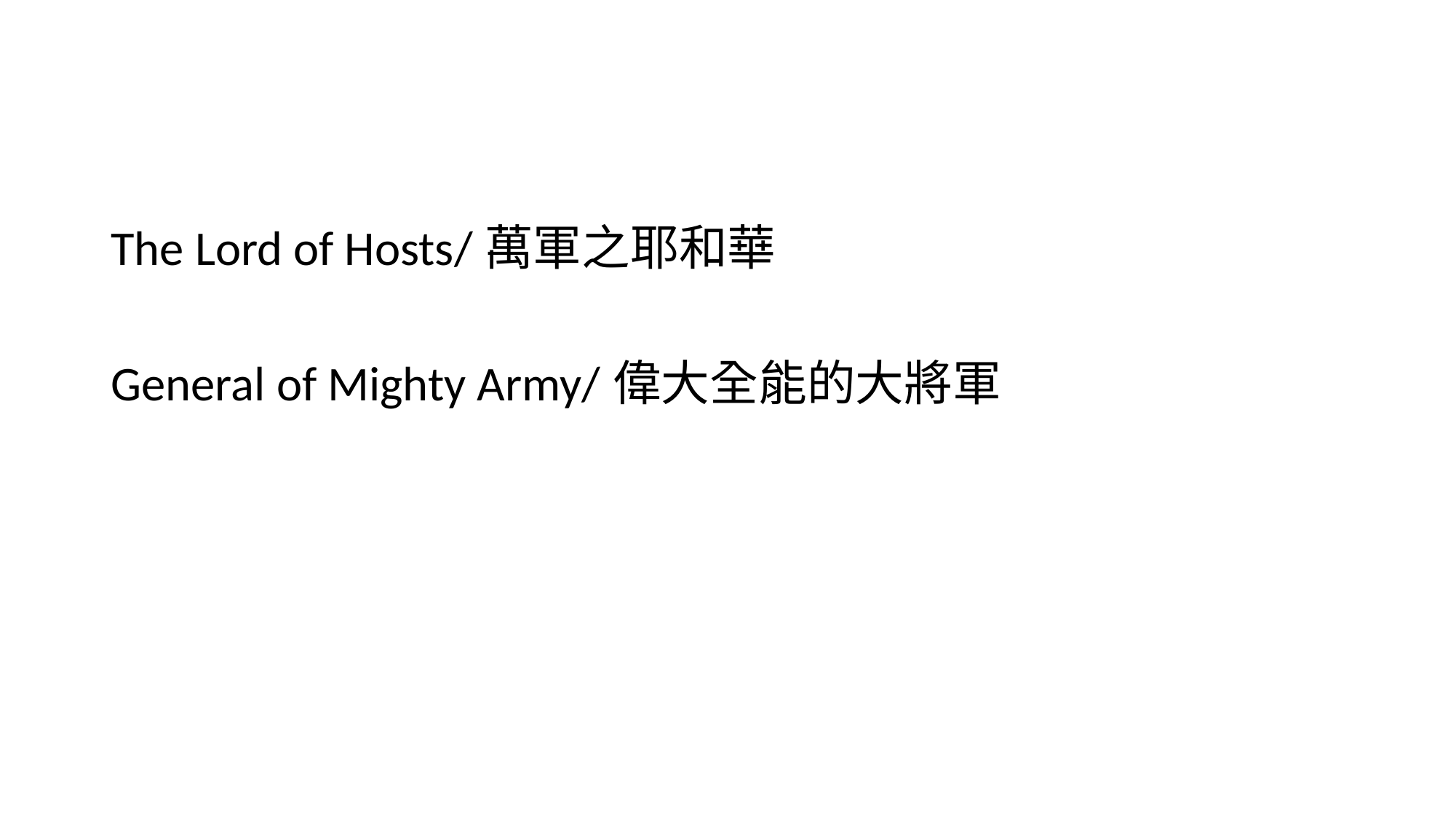

#
The Lord of Hosts/萬軍之耶和華

General of Mighty Army/偉大全能的大將軍